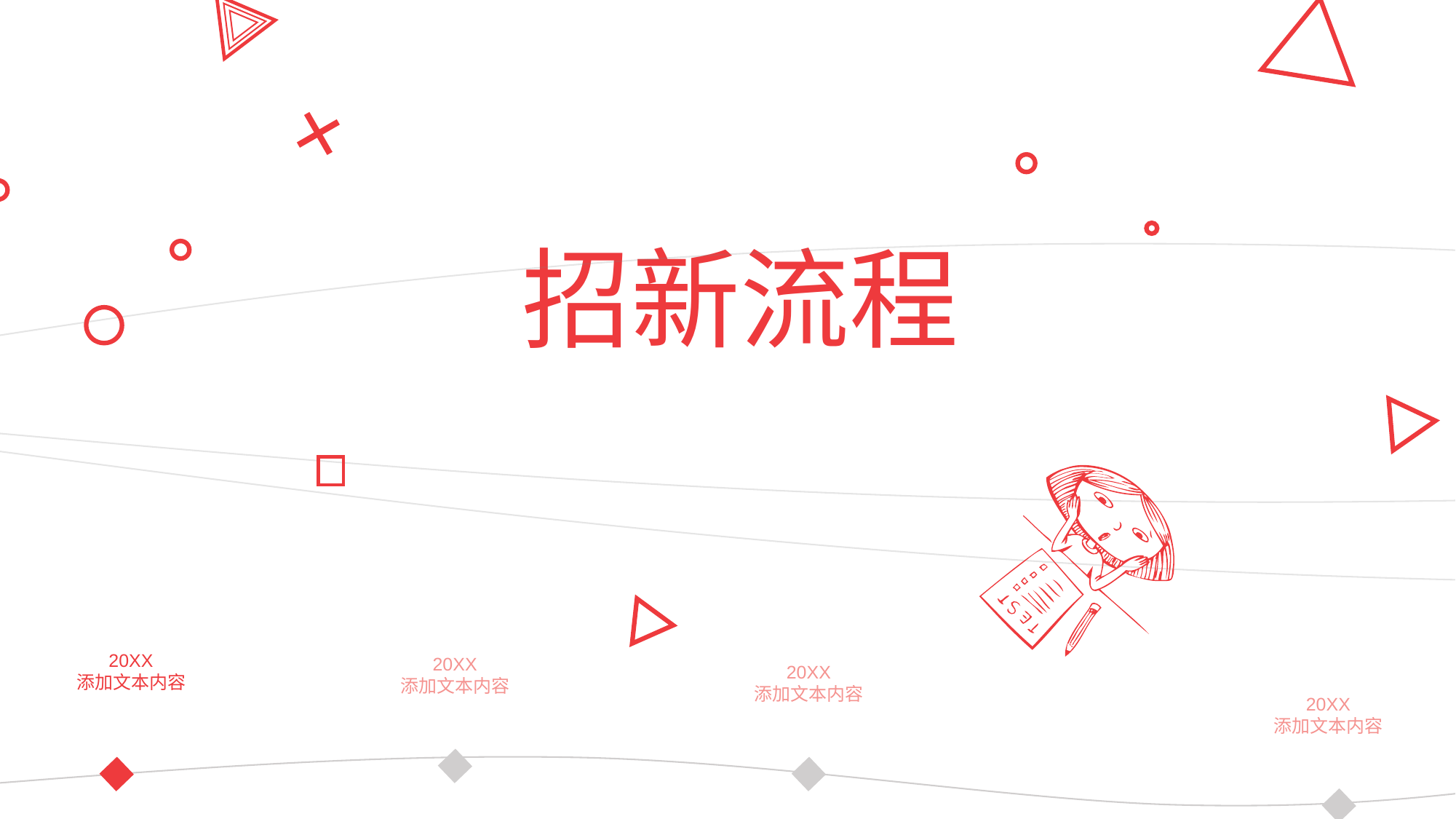

招新流程

20XX
添加文本内容

20XX
添加文本内容

20XX
添加文本内容

20XX
添加文本内容